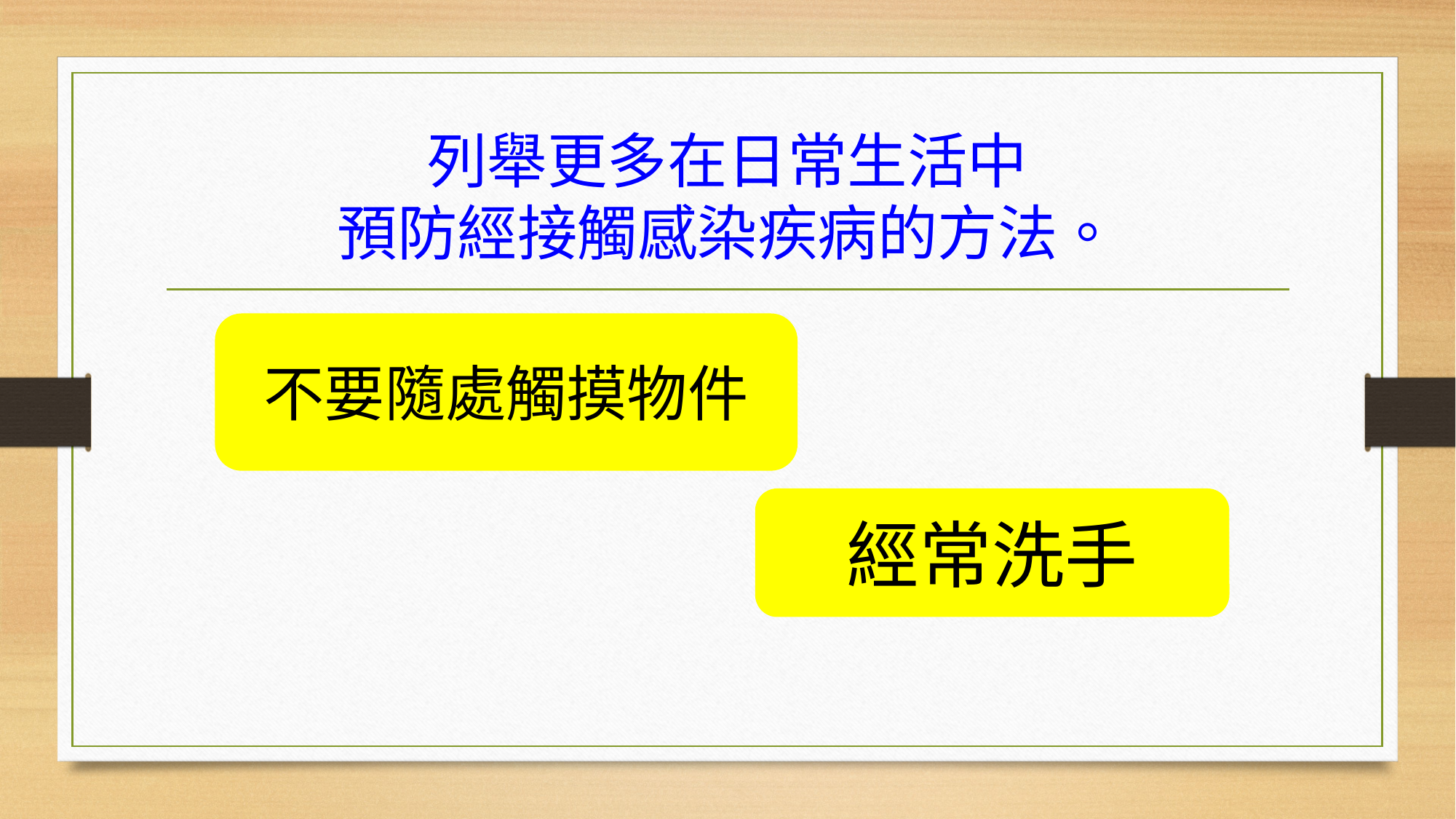

# 列舉更多在日常生活中 預防經接觸感染疾病的方法。
不要隨處觸摸物件
經常洗手